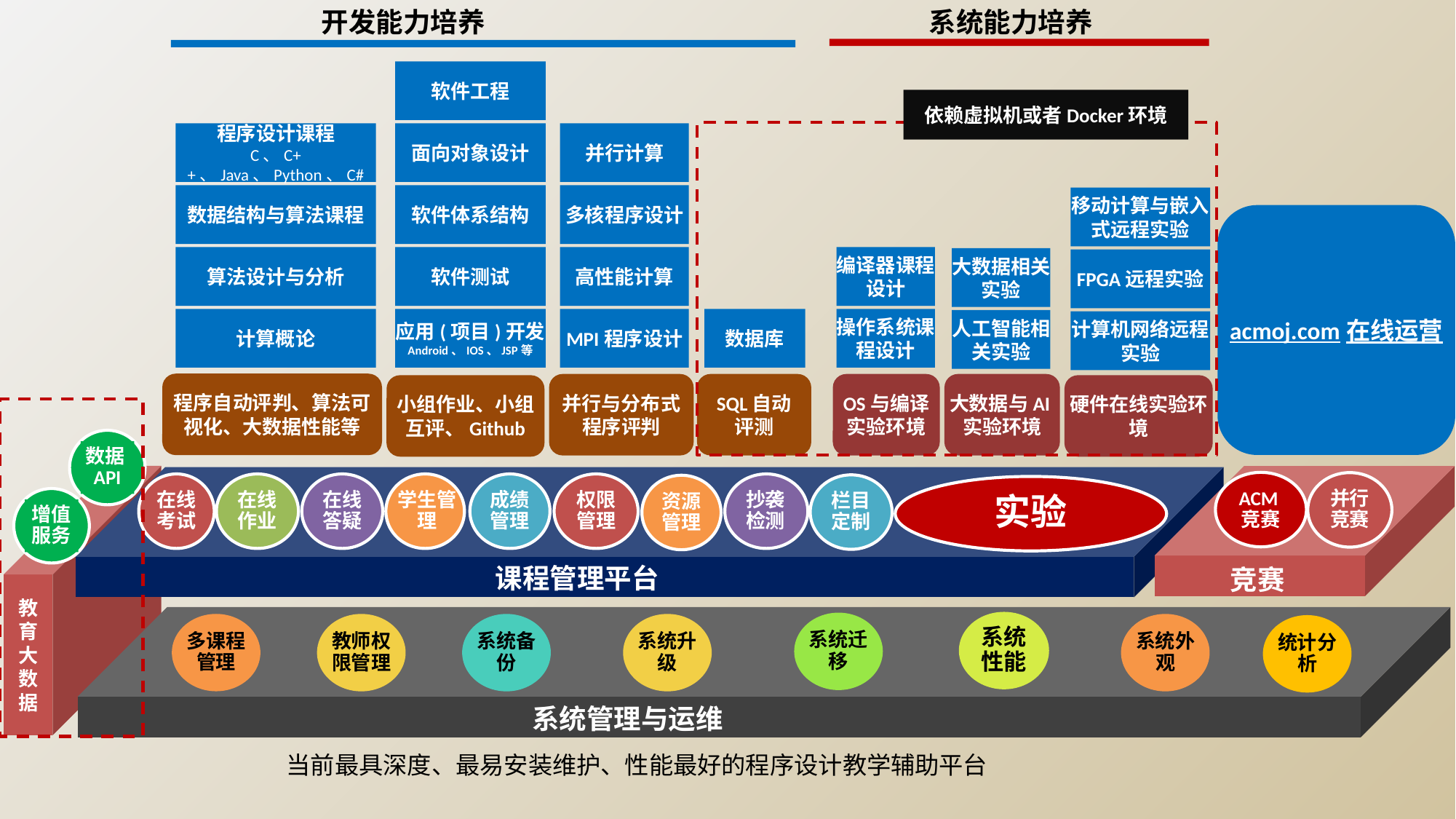

开发能力培养
系统能力培养

软件工程
依赖虚拟机或者Docker环境

程序设计课程
C、C++、Java、Python、C#
面向对象设计
并行计算
数据结构与算法课程
软件体系结构
多核程序设计
移动计算与嵌入式远程实验
acmoj.com在线运营
算法设计与分析
软件测试
高性能计算
编译器课程设计
大数据相关实验
FPGA远程实验
计算概论
应用(项目)开发
Android、IOS、JSP等
MPI程序设计
数据库
操作系统课程设计
人工智能相关实验
计算机网络远程实验
程序自动评判、算法可视化、大数据性能等
并行与分布式程序评判
SQL自动评测
OS与编译实验环境
大数据与AI实验环境
小组作业、小组互评、Github
硬件在线实验环境

数据API
教育大数据

ACM竞赛

并行竞赛

在线考试

在线作业

在线答疑

学生管理

成绩管理

权限管理

抄袭检测

栏目定制

资源管理

实验

增值服务
课程管理平台
竞赛

系统性能

系统迁移

多课程管理

教师权限管理

系统备份

系统升级

系统外观

统计分析
系统管理与运维
当前最具深度、最易安装维护、性能最好的程序设计教学辅助平台